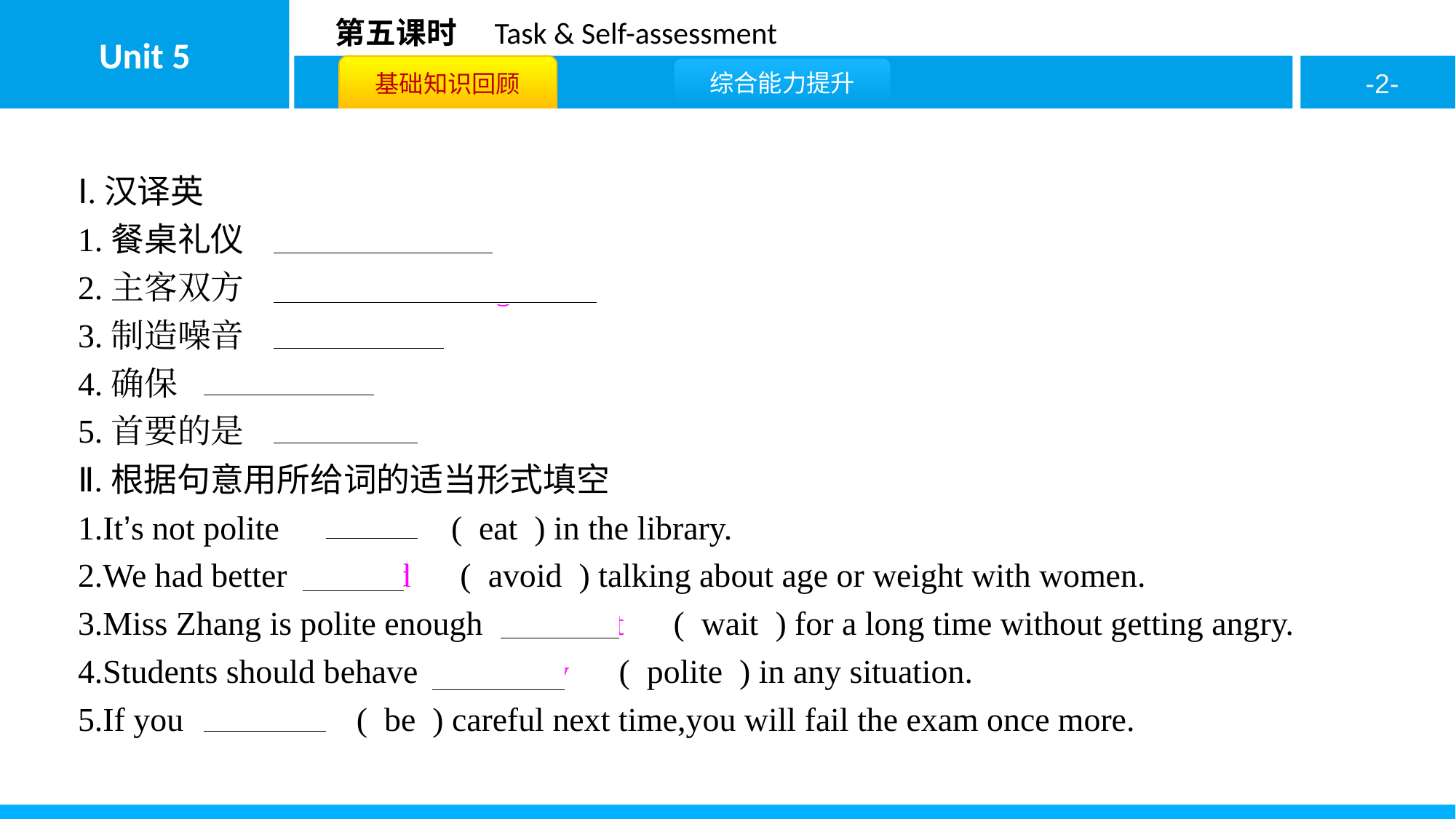

Ⅰ.汉译英
1.餐桌礼仪 　table manners
2.主客双方 　both hosts and guests
3.制造噪音 　make noise
4.确保 　make sure
5.首要的是 　above all
Ⅱ.根据句意用所给词的适当形式填空
1.It’s not polite　to eat　(  eat  ) in the library.
2.We had better　avoid　(  avoid  ) talking about age or weight with women.
3.Miss Zhang is polite enough　to wait　(  wait  ) for a long time without getting angry.
4.Students should behave　politely　(  polite  ) in any situation.
5.If you　aren’t　(  be  ) careful next time,you will fail the exam once more.